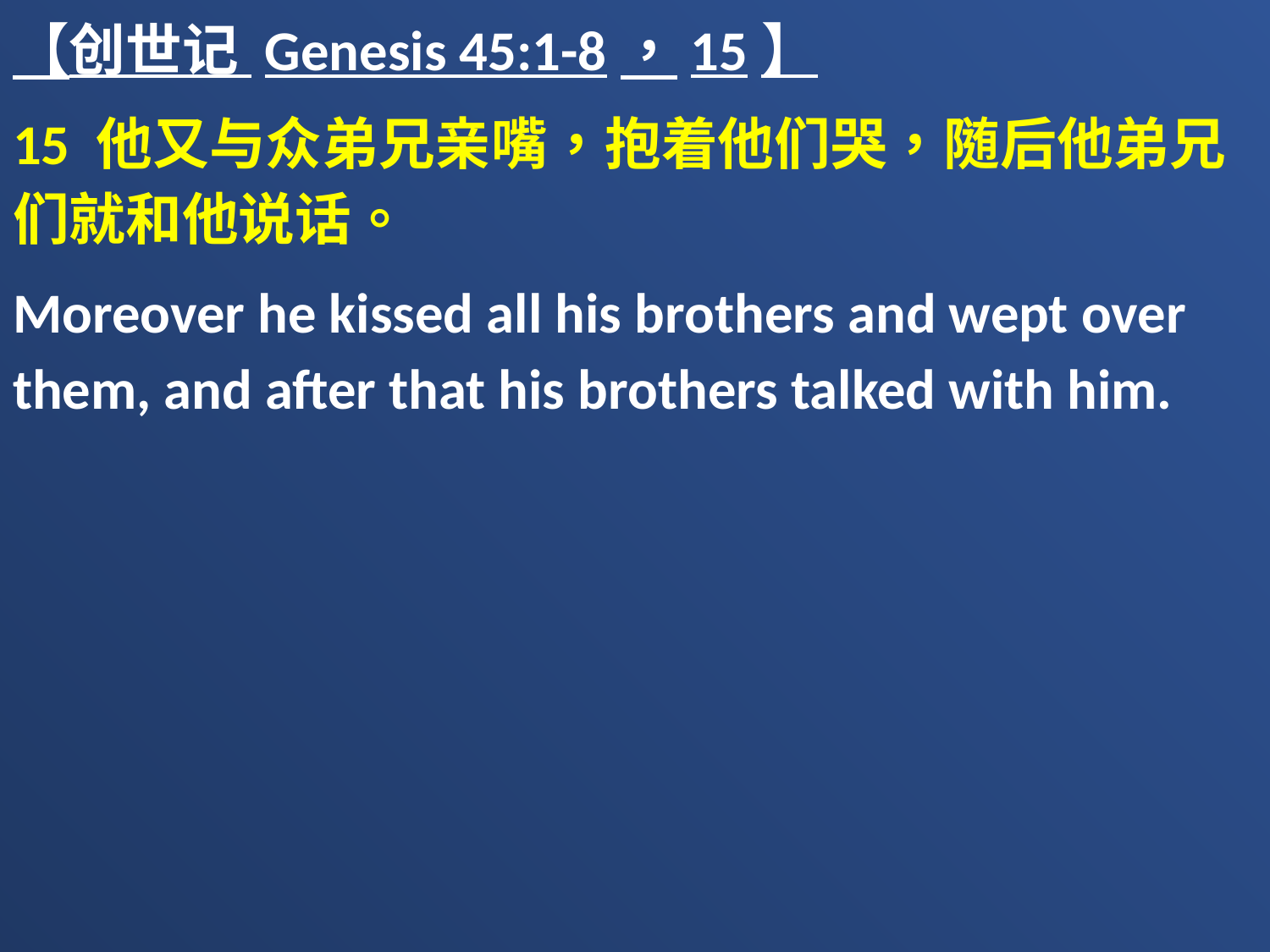

【创世记 Genesis 45:1-8，15】
15 他又与众弟兄亲嘴，抱着他们哭，随后他弟兄们就和他说话。
Moreover he kissed all his brothers and wept over them, and after that his brothers talked with him.